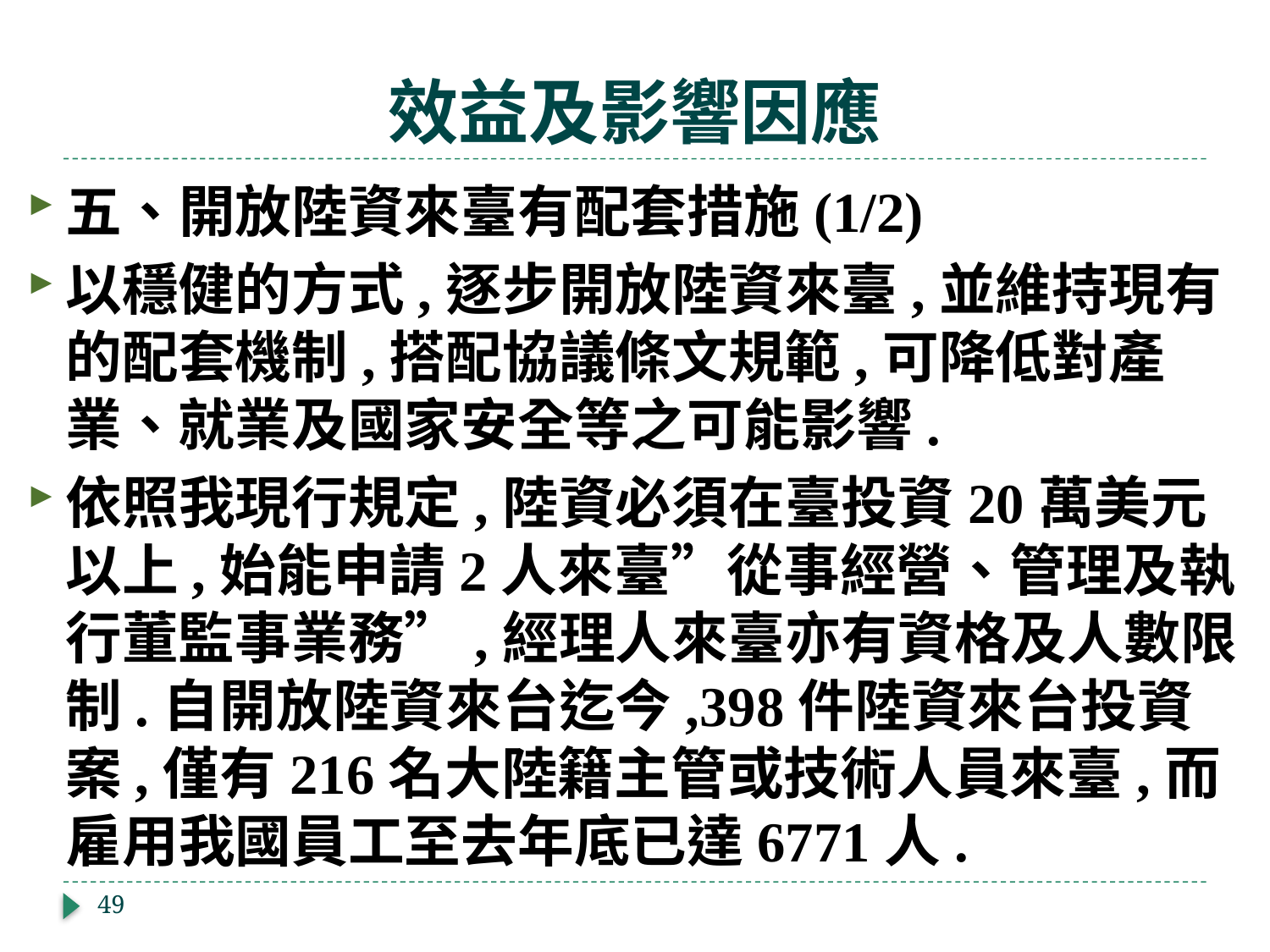

# 效益及影響因應
五、開放陸資來臺有配套措施(1/2)
以穩健的方式,逐步開放陸資來臺,並維持現有的配套機制,搭配協議條文規範,可降低對產業、就業及國家安全等之可能影響.
依照我現行規定,陸資必須在臺投資20萬美元以上,始能申請2人來臺”從事經營、管理及執行董監事業務”,經理人來臺亦有資格及人數限制.自開放陸資來台迄今,398件陸資來台投資案,僅有216名大陸籍主管或技術人員來臺,而雇用我國員工至去年底已達6771人.
49